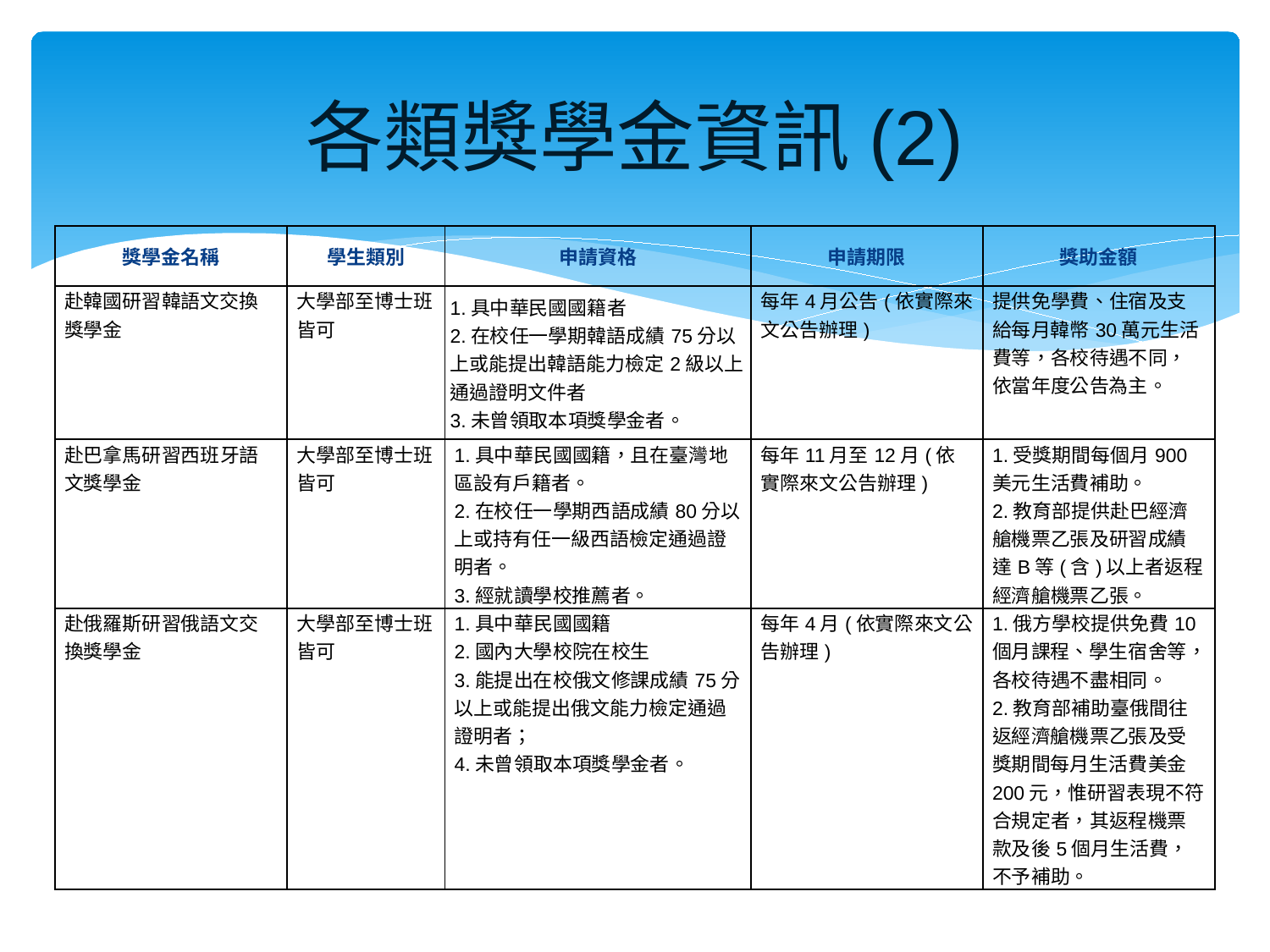

# 各類獎學金資訊(2)
| 獎學金名稱 | 學生類別 | 申請資格 | 申請期限 | 獎助金額 |
| --- | --- | --- | --- | --- |
| 赴韓國研習韓語文交換獎學金 | 大學部至博士班皆可 | 1.具中華民國國籍者 2.在校任一學期韓語成績75分以上或能提出韓語能力檢定2級以上通過證明文件者 3.未曾領取本項獎學金者。 | 每年4月公告(依實際來文公告辦理) | 提供免學費、住宿及支給每月韓幣30萬元生活費等，各校待遇不同，依當年度公告為主。 |
| 赴巴拿馬研習西班牙語文獎學金 | 大學部至博士班皆可 | 1.具中華民國國籍，且在臺灣地區設有戶籍者。 2.在校任一學期西語成績80分以上或持有任一級西語檢定通過證明者。 3.經就讀學校推薦者。 | 每年11月至12月(依實際來文公告辦理) | 1.受獎期間每個月900美元生活費補助。 2.教育部提供赴巴經濟艙機票乙張及研習成績達B等(含)以上者返程經濟艙機票乙張。 |
| 赴俄羅斯研習俄語文交換獎學金 | 大學部至博士班皆可 | 1.具中華民國國籍 2.國內大學校院在校生 3.能提出在校俄文修課成績75分以上或能提出俄文能力檢定通過證明者； 4.未曾領取本項獎學金者。 | 每年4月(依實際來文公告辦理) | 1.俄方學校提供免費10個月課程、學生宿舍等，各校待遇不盡相同。 2.教育部補助臺俄間往返經濟艙機票乙張及受獎期間每月生活費美金200元，惟研習表現不符合規定者，其返程機票款及後5個月生活費，不予補助。 |